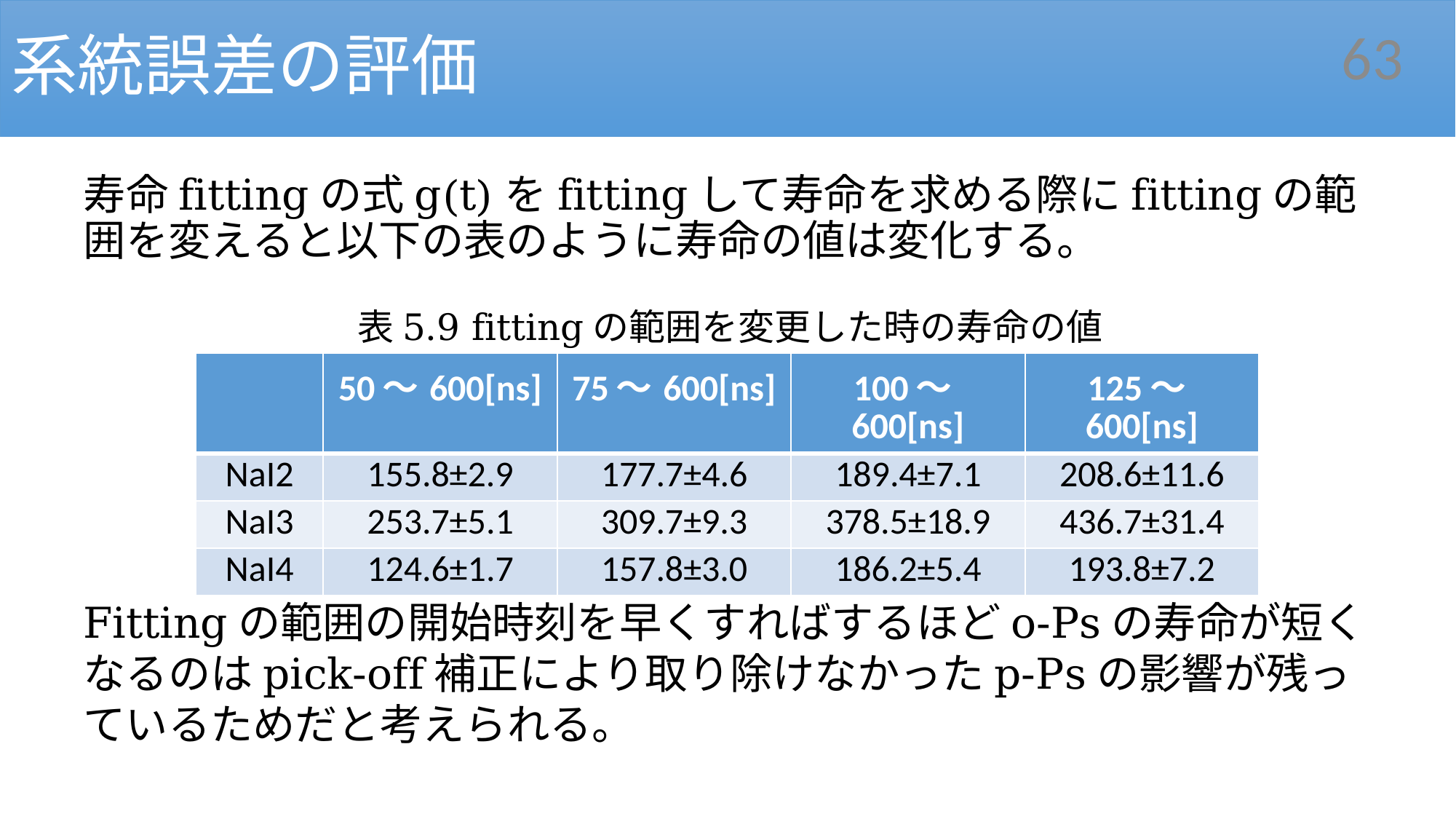

# 系統誤差の評価
63
寿命fittingの式g(t)をfittingして寿命を求める際にfittingの範囲を変えると以下の表のように寿命の値は変化する。
表5.9 fittingの範囲を変更した時の寿命の値
|  | 50〜600[ns] | 75〜600[ns] | 100〜600[ns] | 125〜600[ns] |
| --- | --- | --- | --- | --- |
| NaI2 | 155.8±2.9 | 177.7±4.6 | 189.4±7.1 | 208.6±11.6 |
| NaI3 | 253.7±5.1 | 309.7±9.3 | 378.5±18.9 | 436.7±31.4 |
| NaI4 | 124.6±1.7 | 157.8±3.0 | 186.2±5.4 | 193.8±7.2 |
Fittingの範囲の開始時刻を早くすればするほどo-Psの寿命が短くなるのはpick-off補正により取り除けなかったp-Psの影響が残っているためだと考えられる。